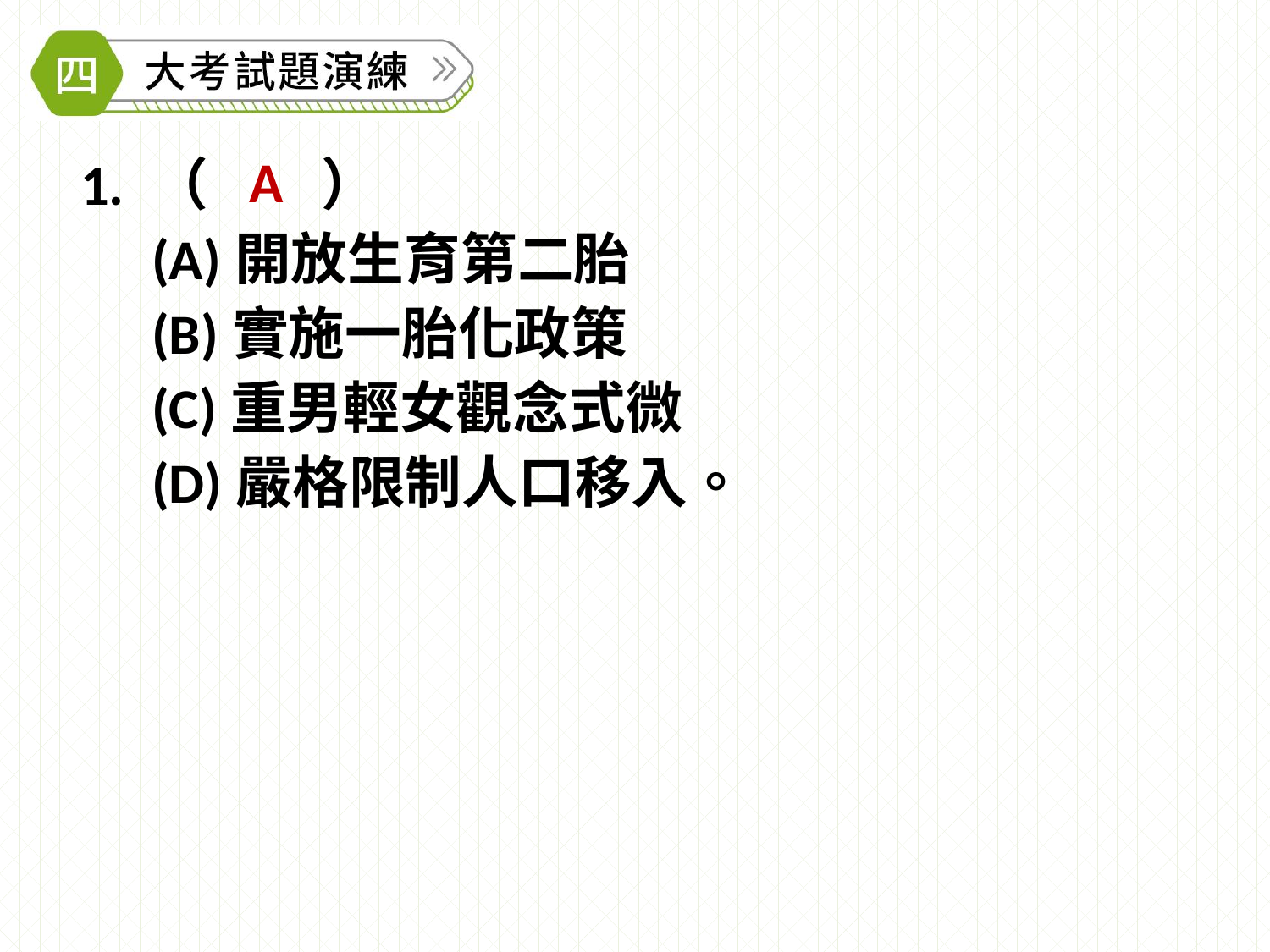

1.	（　　）
(A)開放生育第二胎　
(B)實施一胎化政策　
(C)重男輕女觀念式微　
(D)嚴格限制人口移入。
A